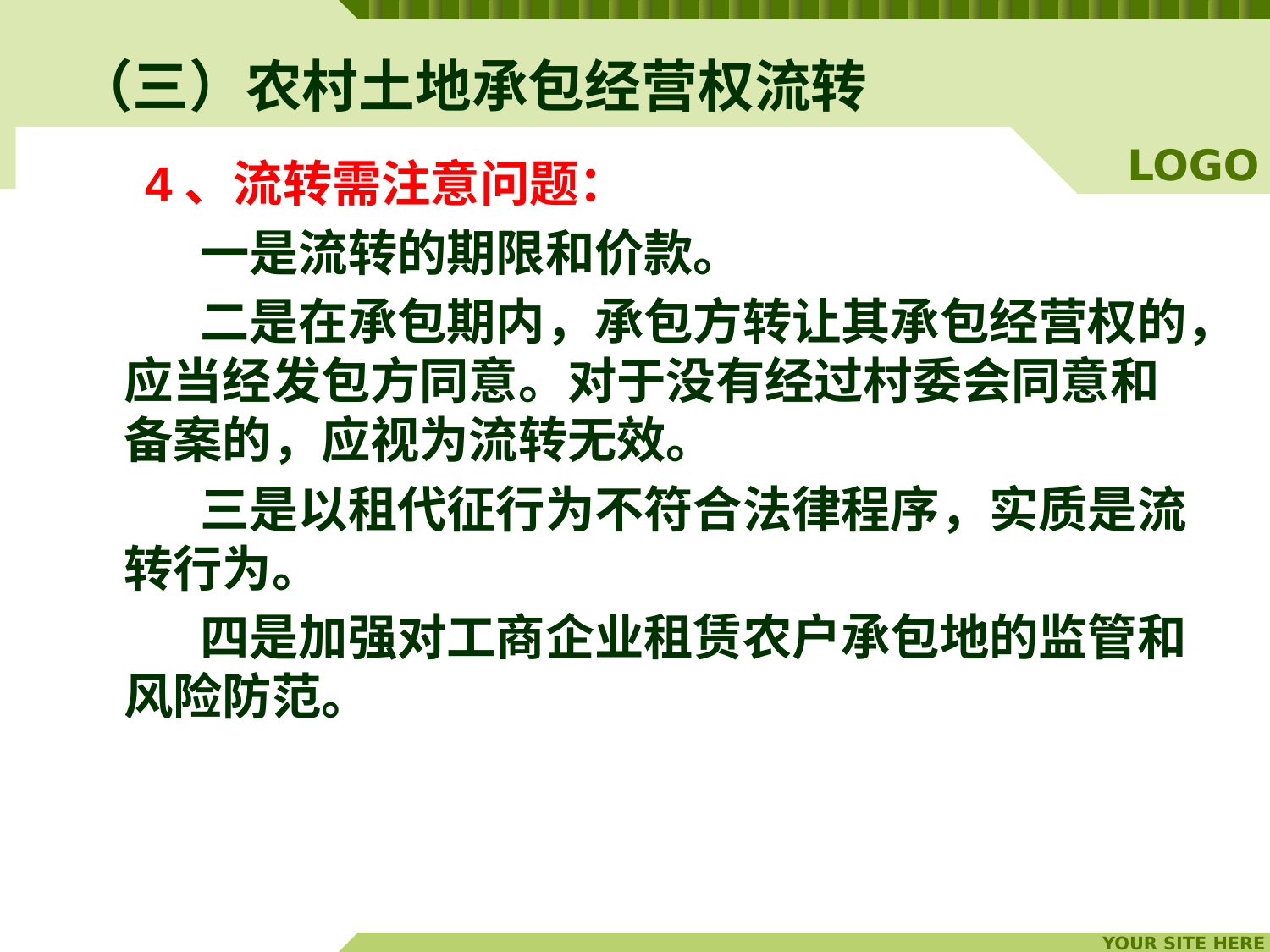

# （三）农村土地承包经营权流转
     4、流转需注意问题：
          一是流转的期限和价款。
          二是在承包期内，承包方转让其承包经营权的，应当经发包方同意。对于没有经过村委会同意和备案的，应视为流转无效。
          三是以租代征行为不符合法律程序，实质是流转行为。
          四是加强对工商企业租赁农户承包地的监管和风险防范。